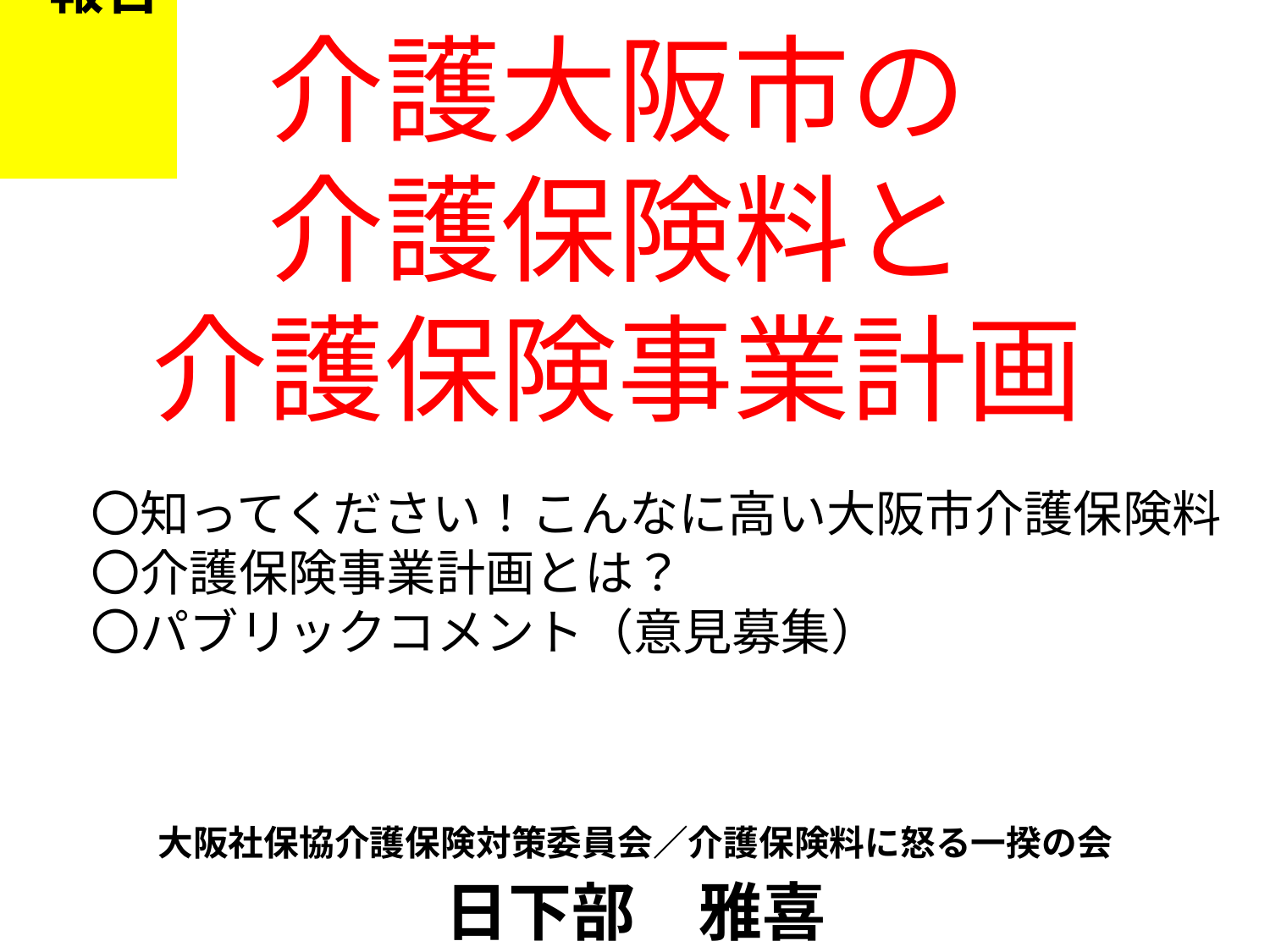

介護大阪市の
介護保険料と
介護保険事業計画
　報告
〇知ってください！こんなに高い大阪市介護保険料
〇介護保険事業計画とは？
〇パブリックコメント（意見募集）
大阪社保協介護保険対策委員会／介護保険料に怒る一揆の会
日下部　雅喜